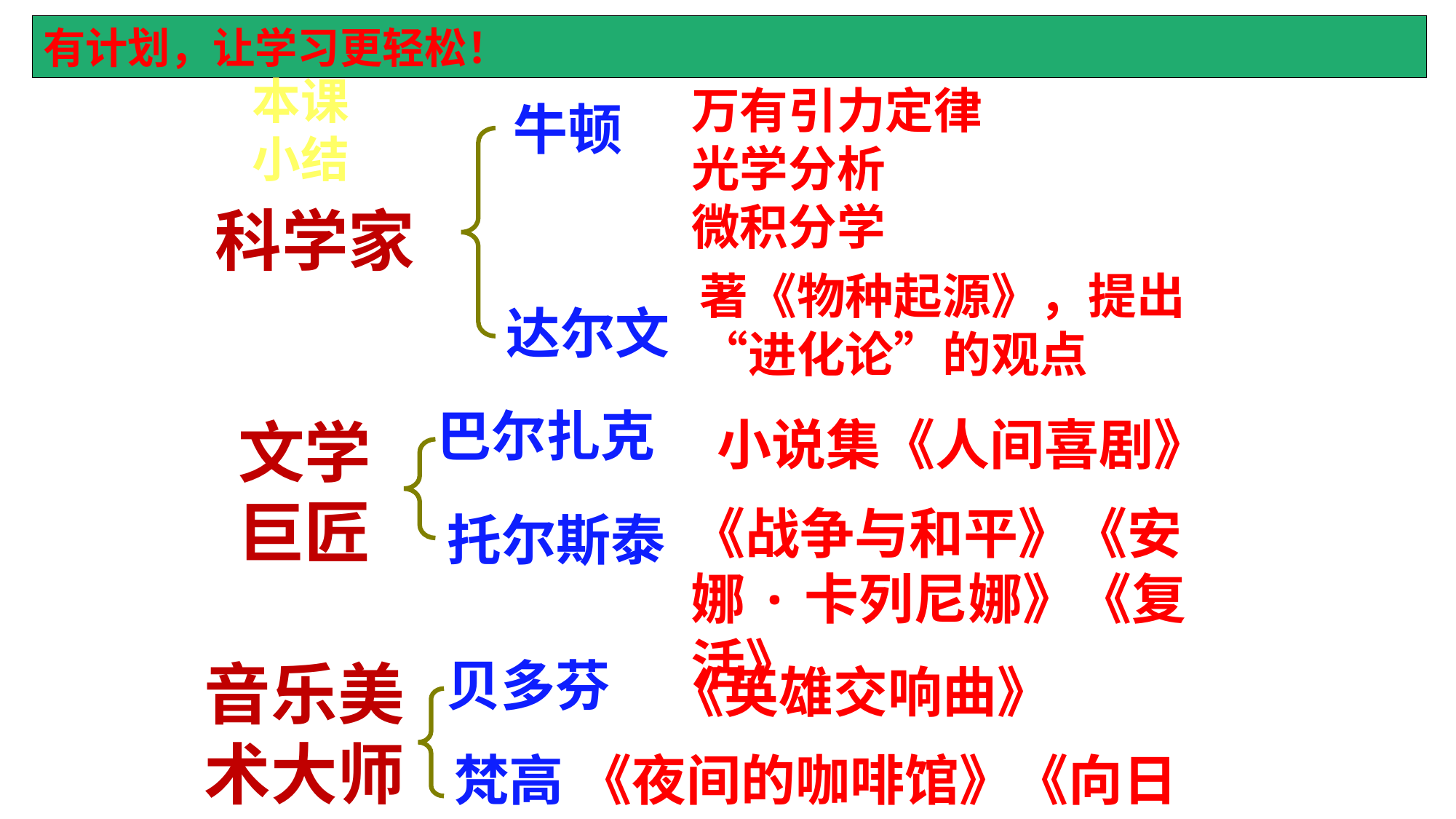

本课
小结
万有引力定律
光学分析
微积分学
牛顿

科学家
著《物种起源》，提出“进化论”的观点
达尔文
巴尔扎克
文学
巨匠
小说集《人间喜剧》

《战争与和平》《安娜·卡列尼娜》《复活》
托尔斯泰
音乐美
术大师
贝多芬
《英雄交响曲》

梵高
《夜间的咖啡馆》《向日葵》